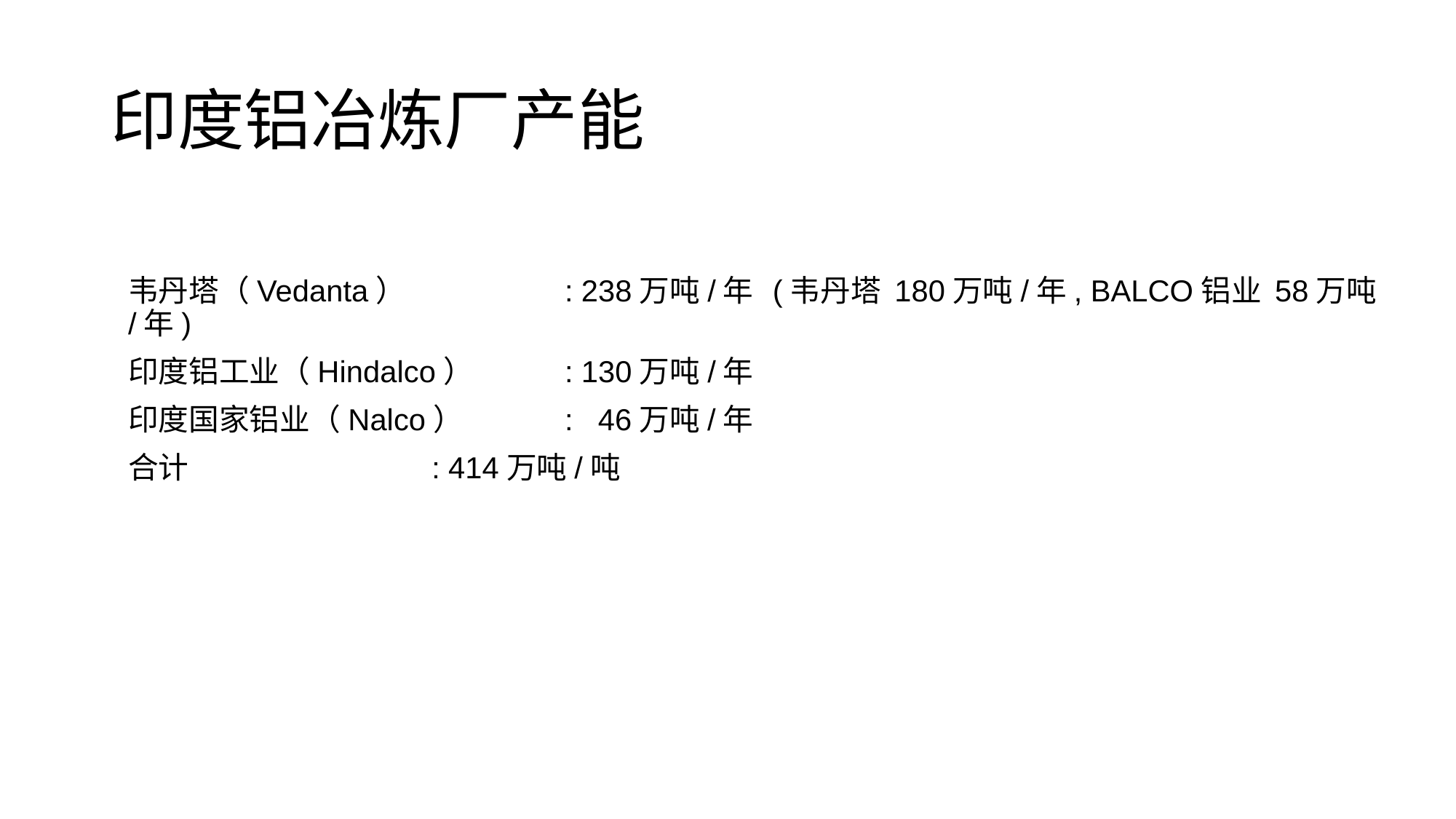

# 印度铝冶炼厂产能
韦丹塔（Vedanta）		: 238万吨/年  (韦丹塔 180万吨/年, BALCO铝业 58万吨/年)
印度铝工业（Hindalco）	: 130万吨/年
印度国家铝业（Nalco）	:   46万吨/年
合计		             : 414万吨/吨